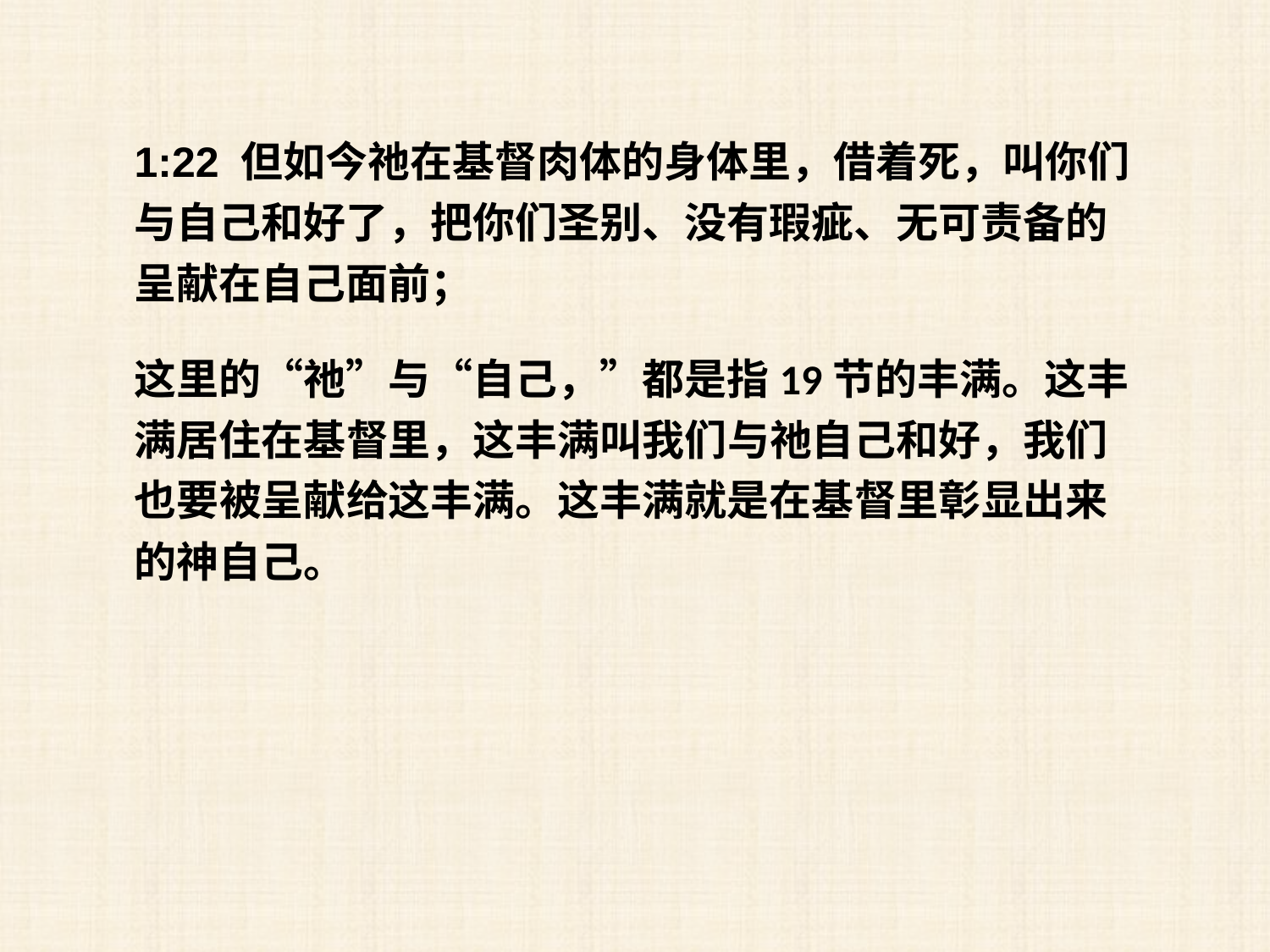

1:22 但如今祂在基督肉体的身体里，借着死，叫你们与自己和好了，把你们圣别、没有瑕疵、无可责备的呈献在自己面前；
这里的“祂”与“自己，”都是指19节的丰满。这丰满居住在基督里，这丰满叫我们与祂自己和好，我们也要被呈献给这丰满。这丰满就是在基督里彰显出来的神自己。